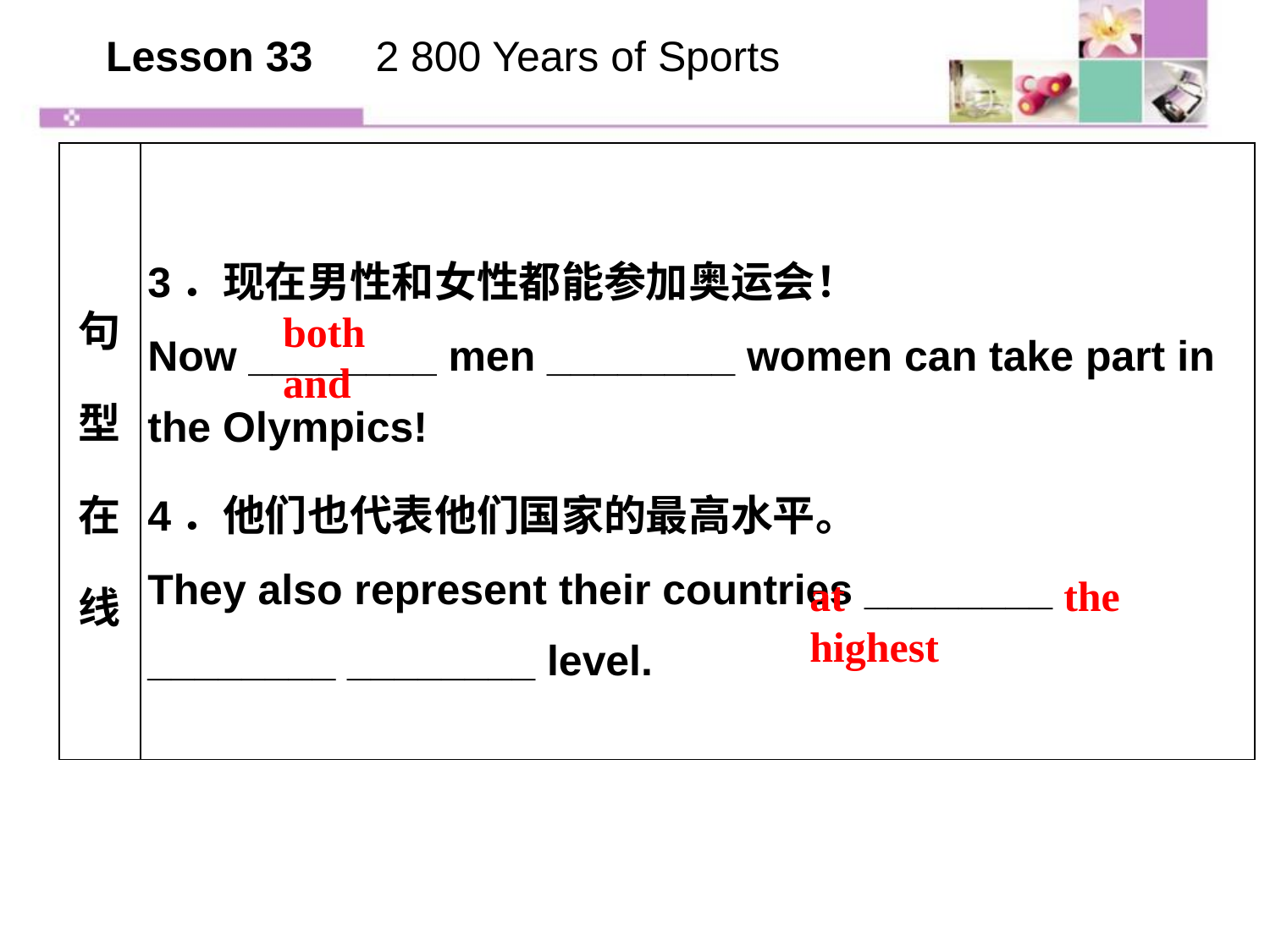

Lesson 33　2 800 Years of Sports
| 句型在线 | 3．现在男性和女性都能参加奥运会！ Now \_\_\_\_\_\_\_\_ men \_\_\_\_\_\_\_\_ women can take part in the Olympics! 4．他们也代表他们国家的最高水平。 They also represent their countries \_\_\_\_\_\_\_\_ \_\_\_\_\_\_\_\_ \_\_\_\_\_\_\_\_ level. |
| --- | --- |
both	 	        and
at 		the 	  highest